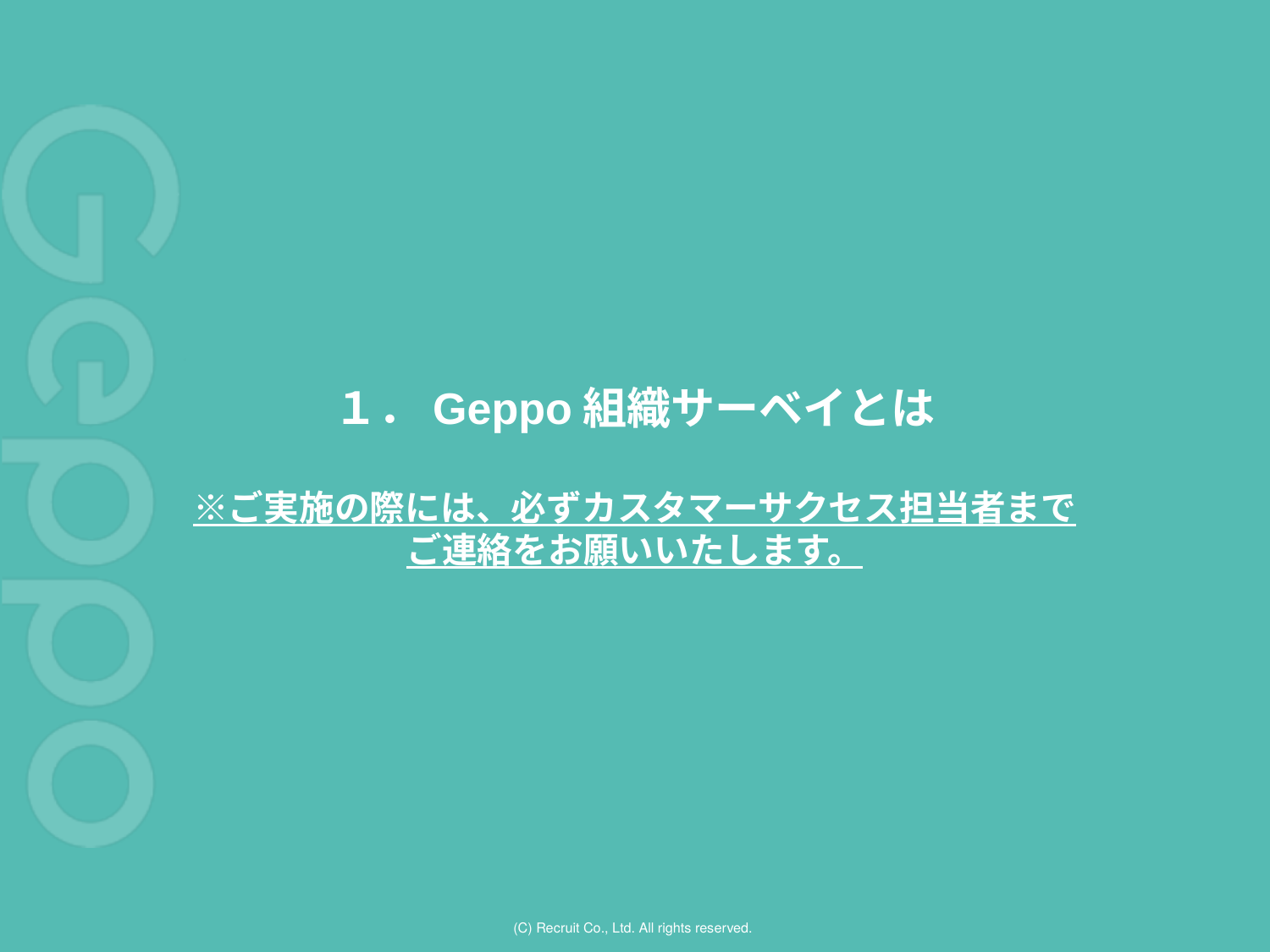

# １．Geppo組織サーベイとは ※ご実施の際には、必ずカスタマーサクセス担当者まで ご連絡をお願いいたします。